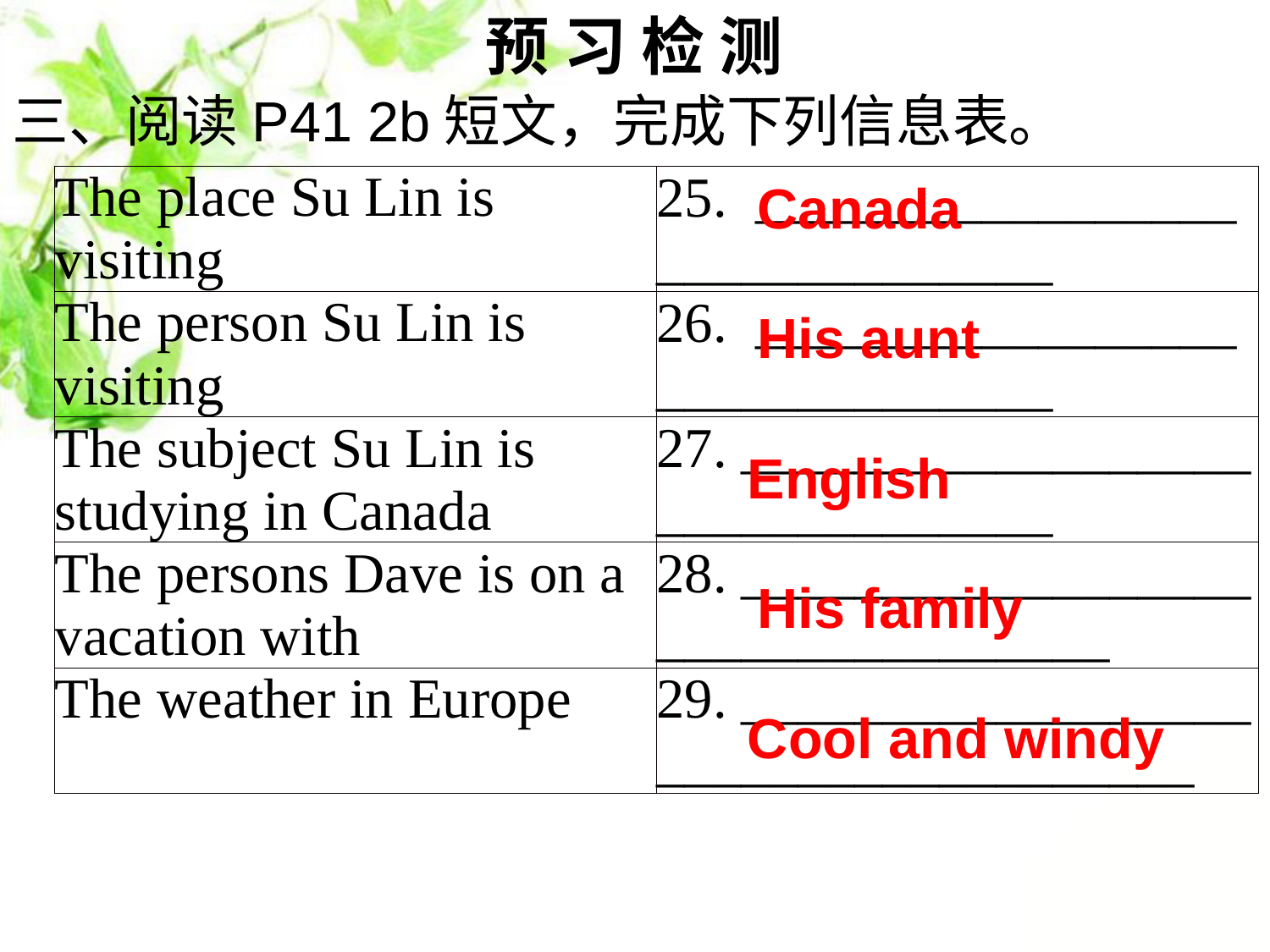

预 习 检 测
三、阅读P41 2b短文，完成下列信息表。

| The place Su Lin is visiting | 25. \_\_\_\_\_\_\_\_\_\_\_\_\_\_\_\_\_ \_\_\_\_\_\_\_\_\_\_\_\_\_\_ |
| --- | --- |
| The person Su Lin is visiting | 26. \_\_\_\_\_\_\_\_\_\_\_\_\_\_\_\_\_ \_\_\_\_\_\_\_\_\_\_\_\_\_\_ |
| The subject Su Lin is studying in Canada | 27. \_\_\_\_\_\_\_\_\_\_\_\_\_\_\_\_\_\_ \_\_\_\_\_\_\_\_\_\_\_\_\_\_ |
| The persons Dave is on a vacation with | 28. \_\_\_\_\_\_\_\_\_\_\_\_\_\_\_\_\_\_ \_\_\_\_\_\_\_\_\_\_\_\_\_\_\_\_ |
| The weather in Europe | 29. \_\_\_\_\_\_\_\_\_\_\_\_\_\_\_\_\_\_ \_\_\_\_\_\_\_\_\_\_\_\_\_\_\_\_\_\_\_ |
Canada
His aunt
English
His family
Cool and windy